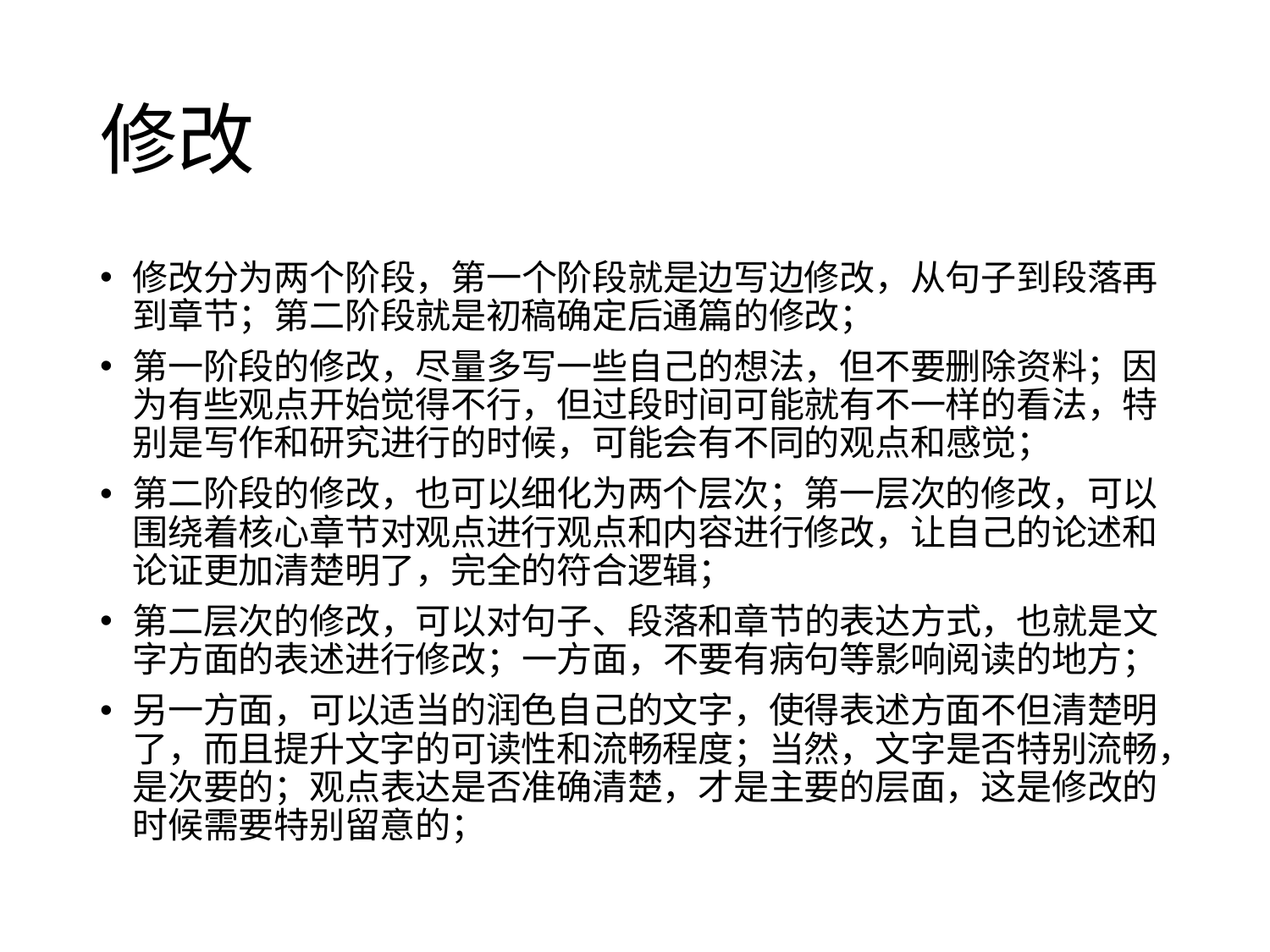

# 修改
修改分为两个阶段，第一个阶段就是边写边修改，从句子到段落再到章节；第二阶段就是初稿确定后通篇的修改；
第一阶段的修改，尽量多写一些自己的想法，但不要删除资料；因为有些观点开始觉得不行，但过段时间可能就有不一样的看法，特别是写作和研究进行的时候，可能会有不同的观点和感觉；
第二阶段的修改，也可以细化为两个层次；第一层次的修改，可以围绕着核心章节对观点进行观点和内容进行修改，让自己的论述和论证更加清楚明了，完全的符合逻辑；
第二层次的修改，可以对句子、段落和章节的表达方式，也就是文字方面的表述进行修改；一方面，不要有病句等影响阅读的地方；
另一方面，可以适当的润色自己的文字，使得表述方面不但清楚明了，而且提升文字的可读性和流畅程度；当然，文字是否特别流畅，是次要的；观点表达是否准确清楚，才是主要的层面，这是修改的时候需要特别留意的；